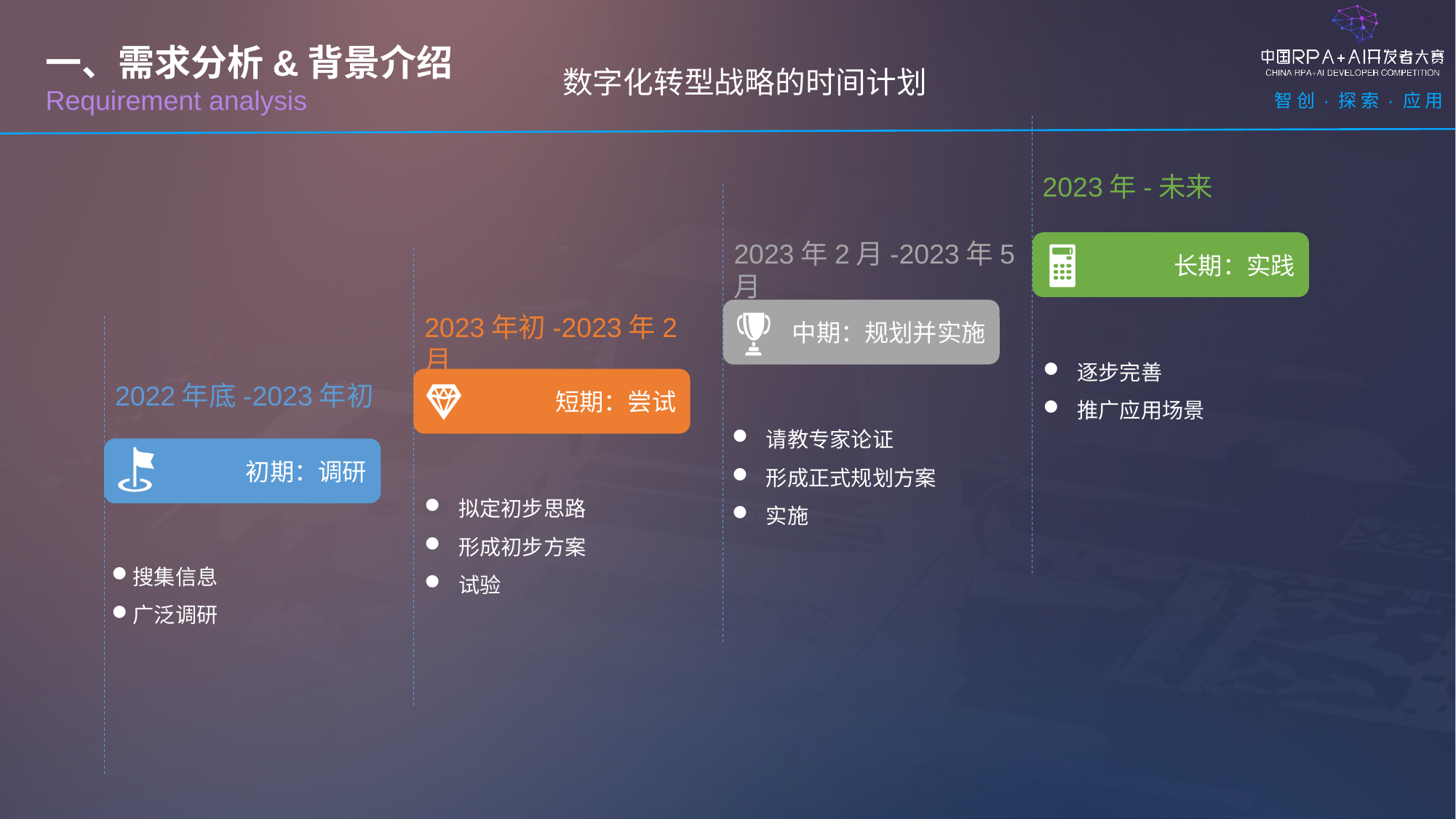

一、需求分析&背景介绍
Requirement analysis
数字化转型战略的时间计划
2023年-未来
2023年2月-2023年5月
长期：实践

中期：规划并实施

2023年初-2023年2月
逐步完善
推广应用场景
短期：尝试

2022年底-2023年初
请教专家论证
形成正式规划方案
实施
初期：调研

拟定初步思路
形成初步方案
试验
搜集信息
广泛调研